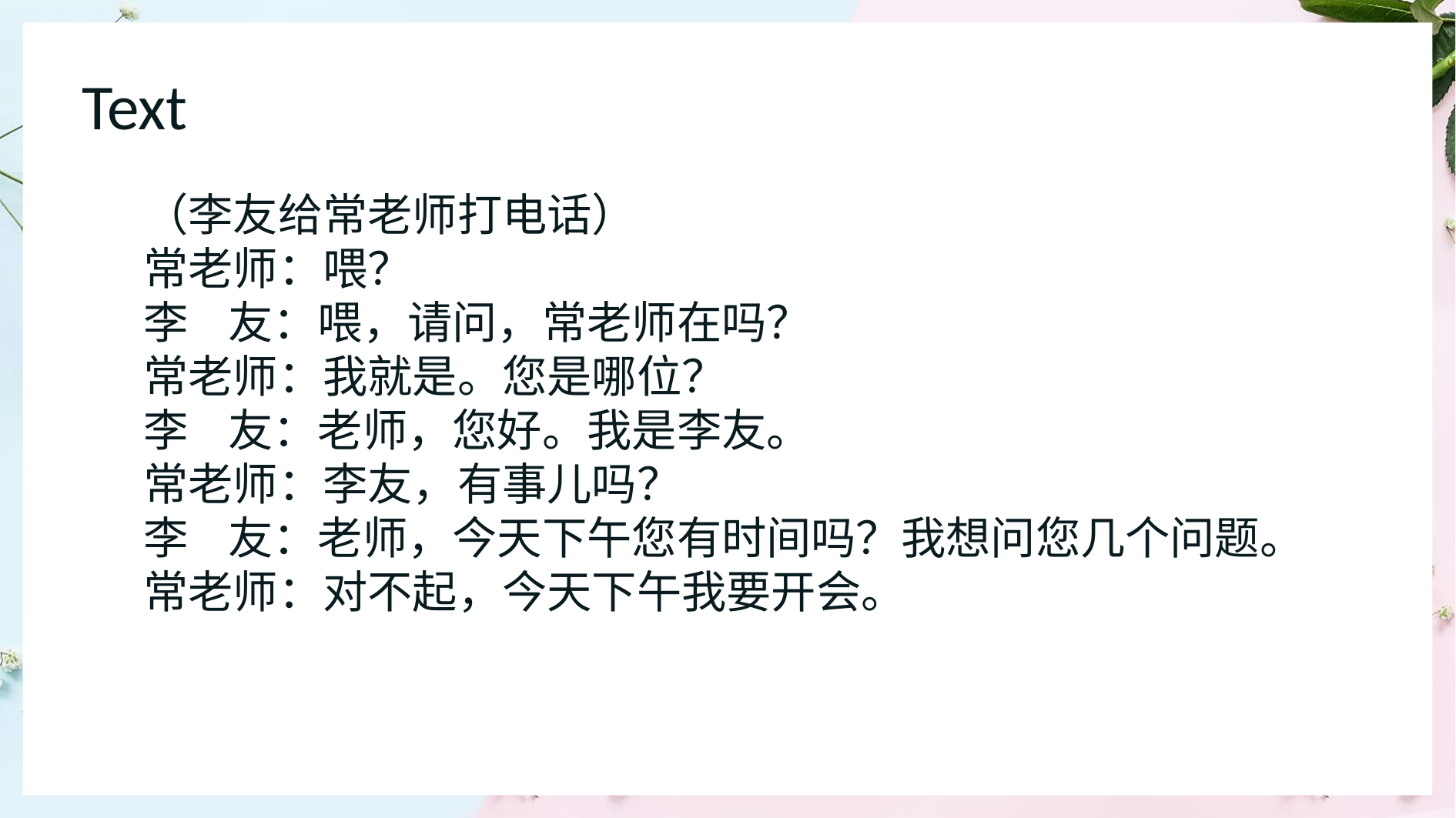

Text
（李友给常老师打电话）
常老师：喂？
李    友：喂，请问，常老师在吗？
常老师：我就是。您是哪位？
李    友：老师，您好。我是李友。
常老师：李友，有事儿吗？
李    友：老师，今天下午您有时间吗？我想问您几个问题。
常老师：对不起，今天下午我要开会。

1